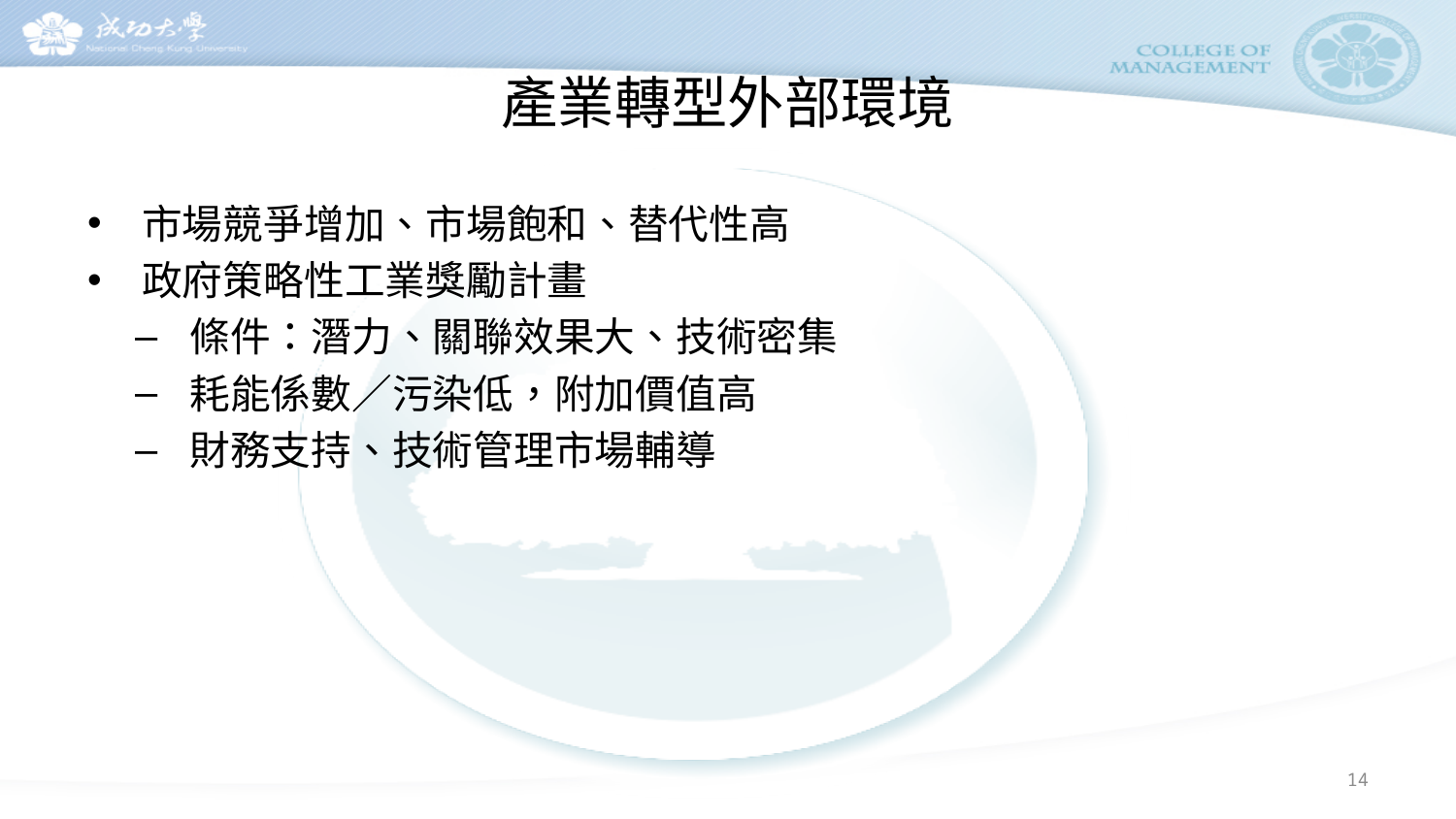

# 產業轉型外部環境
市場競爭增加、市場飽和、替代性高
政府策略性工業獎勵計畫
條件：潛力、關聯效果大、技術密集
耗能係數／污染低，附加價值高
財務支持、技術管理市場輔導

14